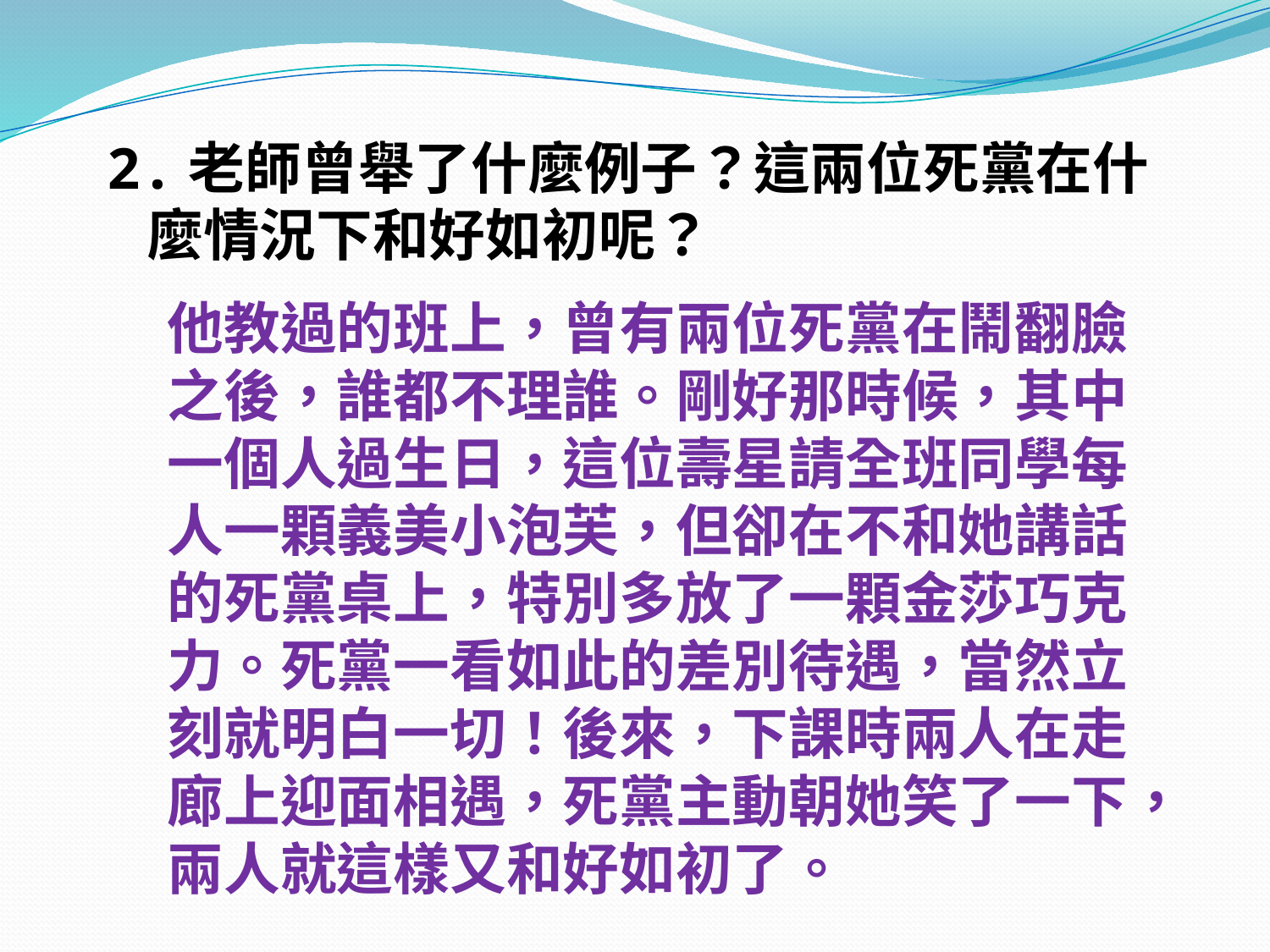

2.老師曾舉了什麼例子？這兩位死黨在什
  麼情況下和好如初呢？
他教過的班上，曾有兩位死黨在鬧翻臉之後，誰都不理誰。剛好那時候，其中一個人過生日，這位壽星請全班同學每人一顆義美小泡芙，但卻在不和她講話的死黨桌上，特別多放了一顆金莎巧克力。死黨一看如此的差別待遇，當然立刻就明白一切！後來，下課時兩人在走廊上迎面相遇，死黨主動朝她笑了一下，兩人就這樣又和好如初了。